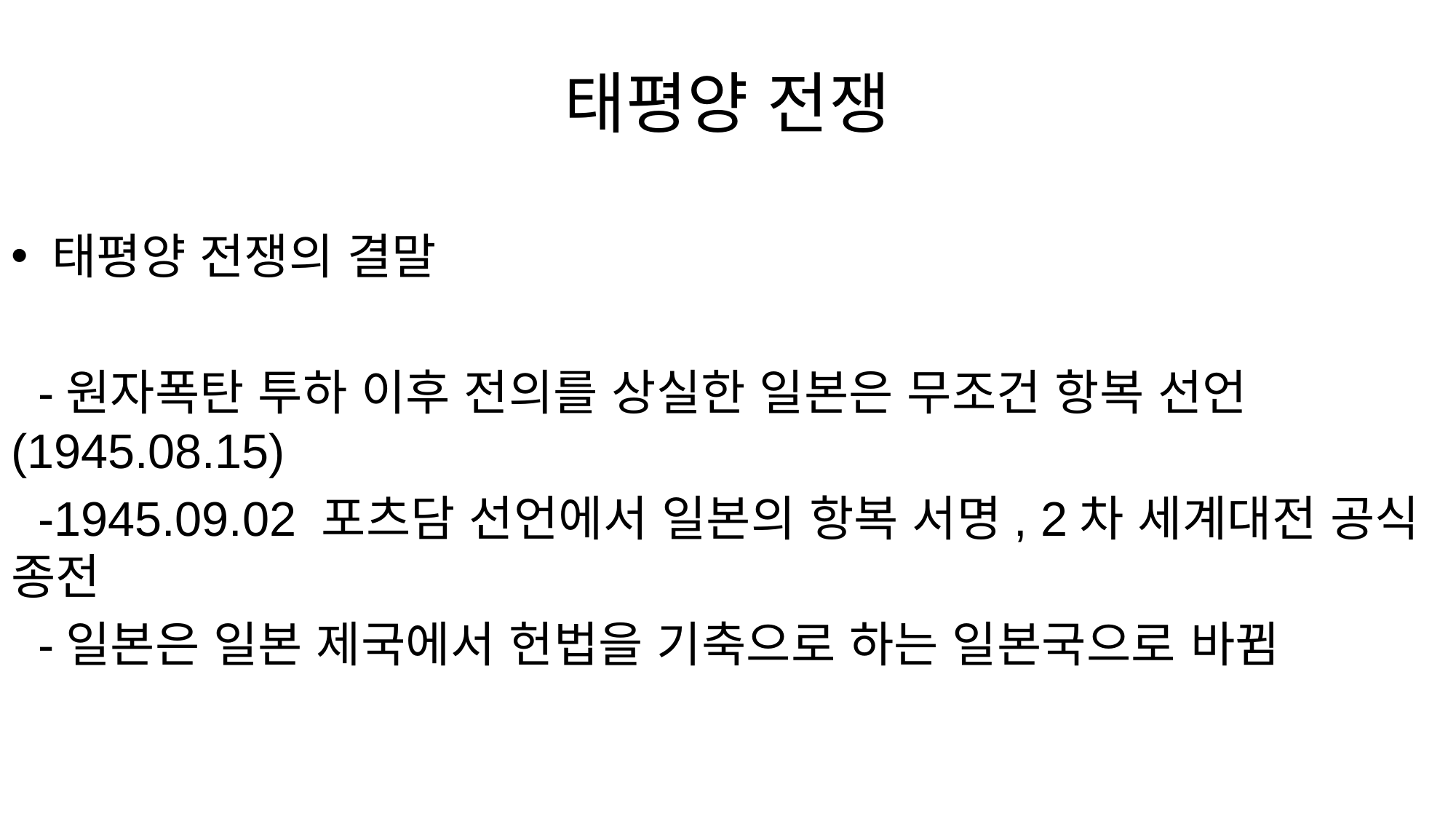

# 태평양 전쟁
태평양 전쟁의 결말

  -원자폭탄 투하 이후 전의를 상실한 일본은 무조건 항복 선언(1945.08.15)
  -1945.09.02 포츠담 선언에서 일본의 항복 서명, 2차 세계대전 공식 종전
  -일본은 일본 제국에서 헌법을 기축으로 하는 일본국으로 바뀜